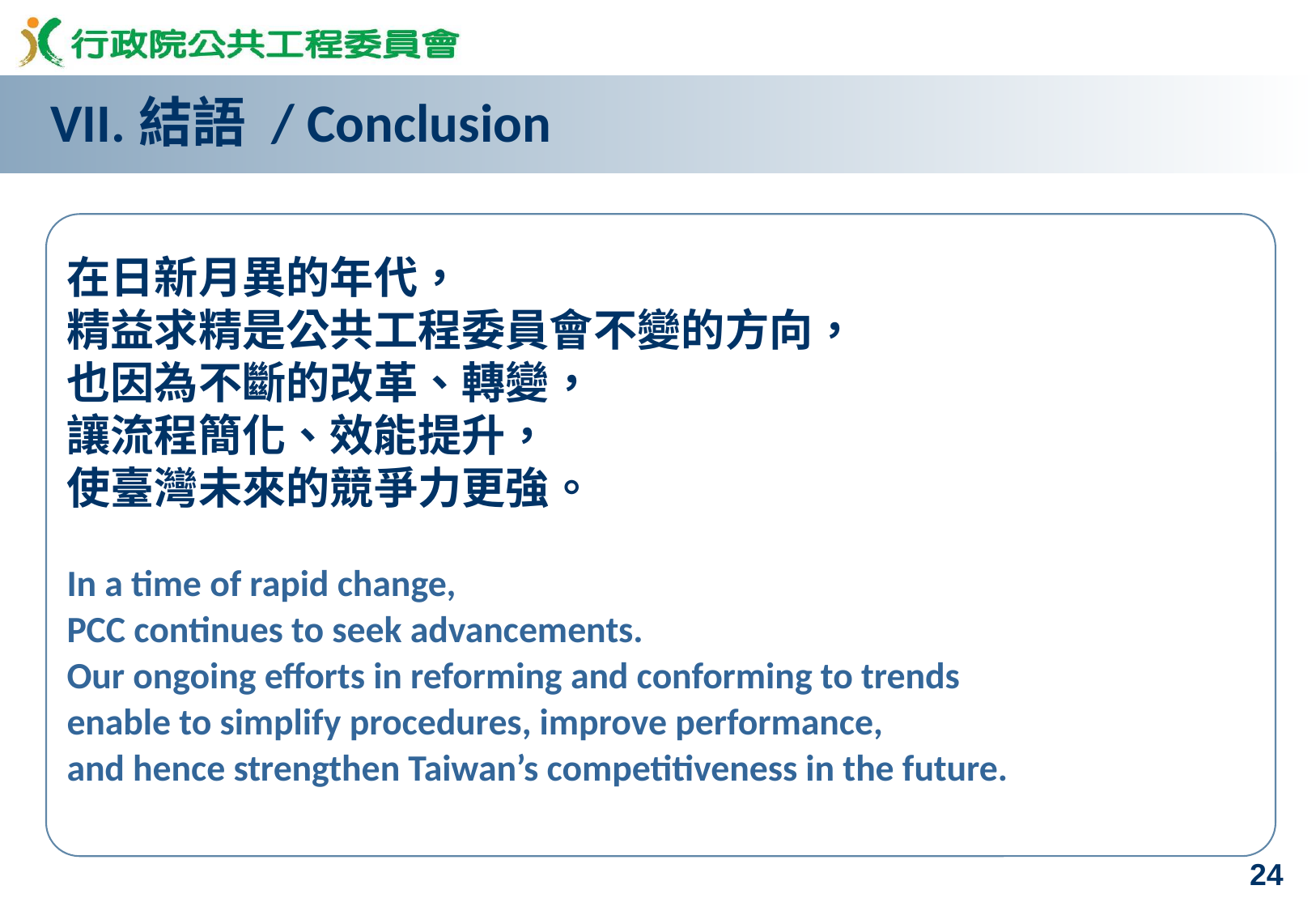

VII.結語 / Conclusion

在日新月異的年代，
精益求精是公共工程委員會不變的方向，
也因為不斷的改革、轉變，
讓流程簡化、效能提升，
使臺灣未來的競爭力更強。

In a time of rapid change,
PCC continues to seek advancements.
Our ongoing efforts in reforming and conforming to trends
enable to simplify procedures, improve performance,
and hence strengthen Taiwan’s competitiveness in the future.